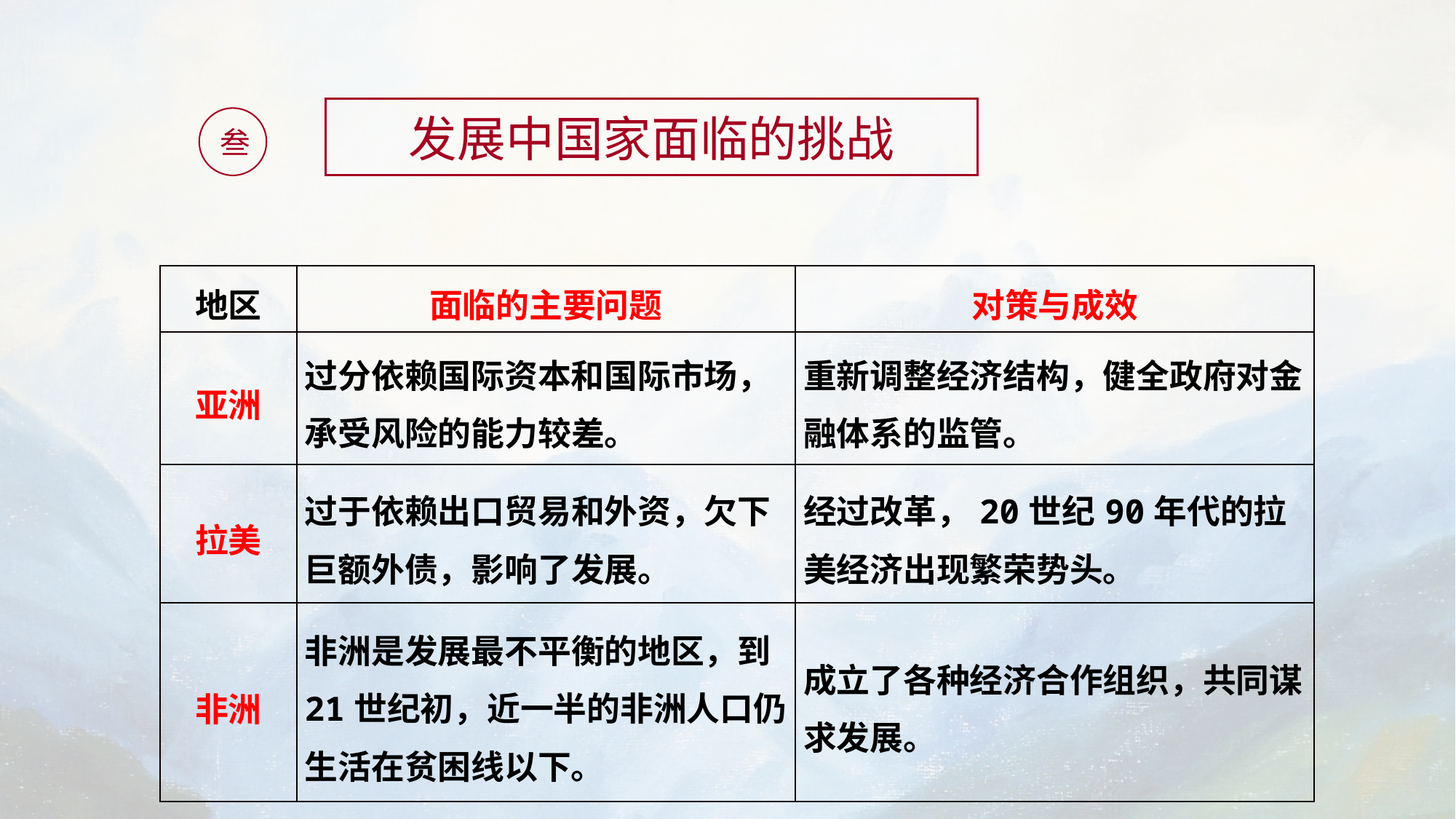

发展中国家面临的挑战
叁
| 地区 | 面临的主要问题 | 对策与成效 |
| --- | --- | --- |
| 亚洲 | 过分依赖国际资本和国际市场，承受风险的能力较差。 | 重新调整经济结构，健全政府对金融体系的监管。 |
| 拉美 | 过于依赖出口贸易和外资，欠下巨额外债，影响了发展。 | 经过改革，20世纪90年代的拉美经济出现繁荣势头。 |
| 非洲 | 非洲是发展最不平衡的地区，到21世纪初，近一半的非洲人口仍生活在贫困线以下。 | 成立了各种经济合作组织，共同谋求发展。 |